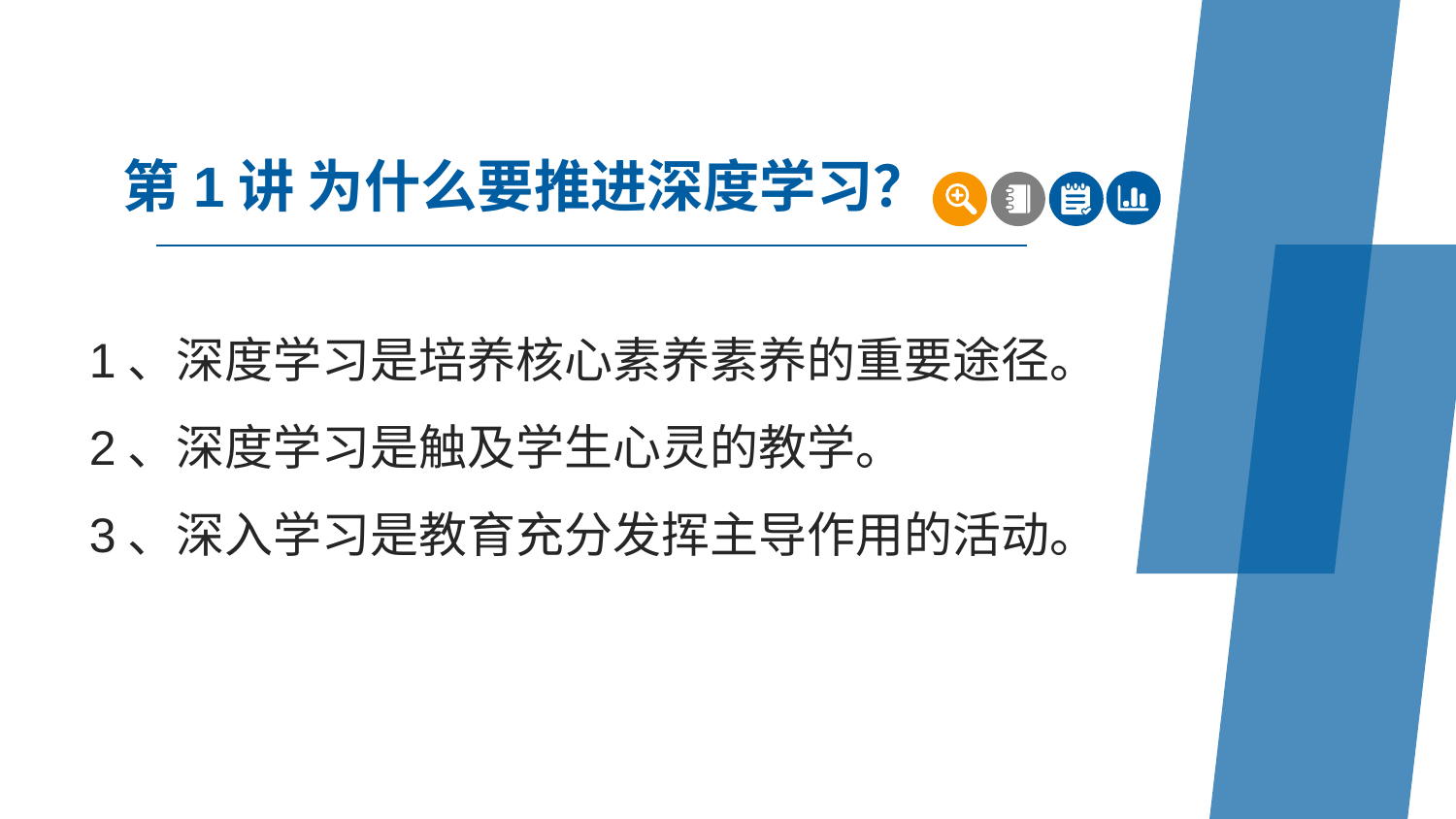

第1讲 为什么要推进深度学习？

1、深度学习是培养核心素养素养的重要途径。
2、深度学习是触及学生心灵的教学。
3、深入学习是教育充分发挥主导作用的活动。